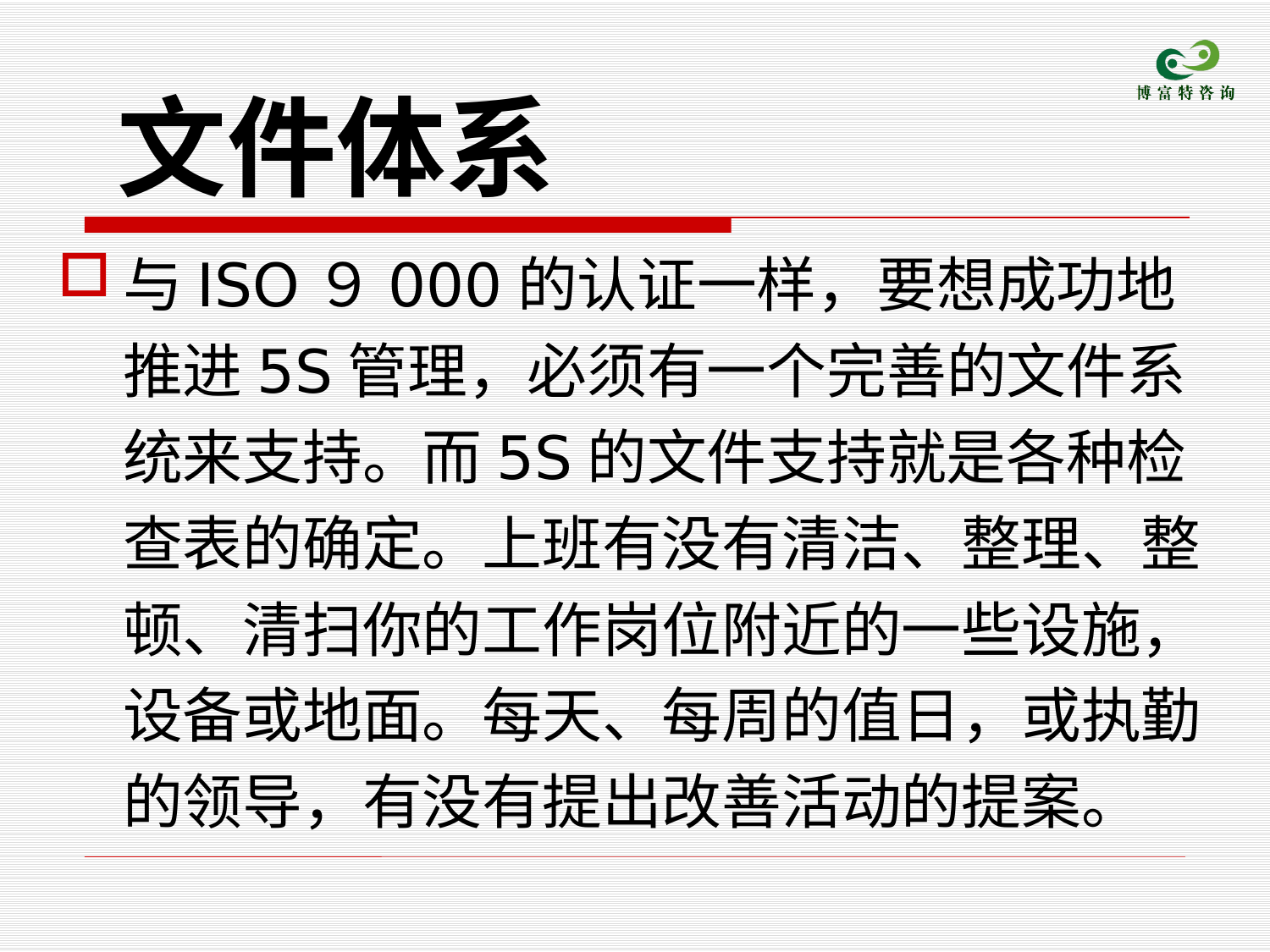

# 文件体系
与ISO９000的认证一样，要想成功地推进5S管理，必须有一个完善的文件系统来支持。而5S的文件支持就是各种检查表的确定。上班有没有清洁、整理、整顿、清扫你的工作岗位附近的一些设施，设备或地面。每天、每周的值日，或执勤的领导，有没有提出改善活动的提案。
339